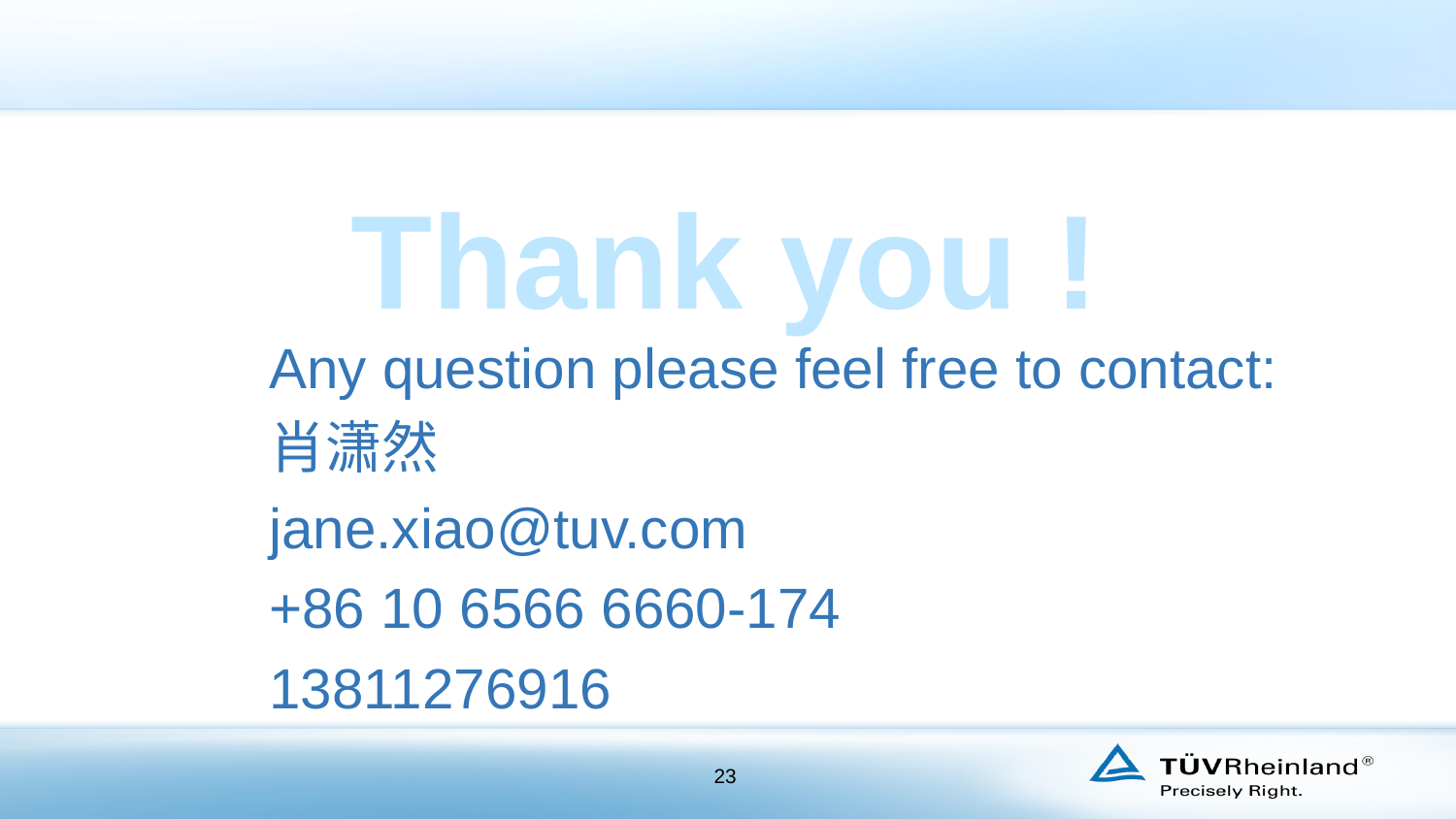

Thank you !
Any question please feel free to contact:
肖潇然
jane.xiao@tuv.com
+86 10 6566 6660-174
13811276916
23